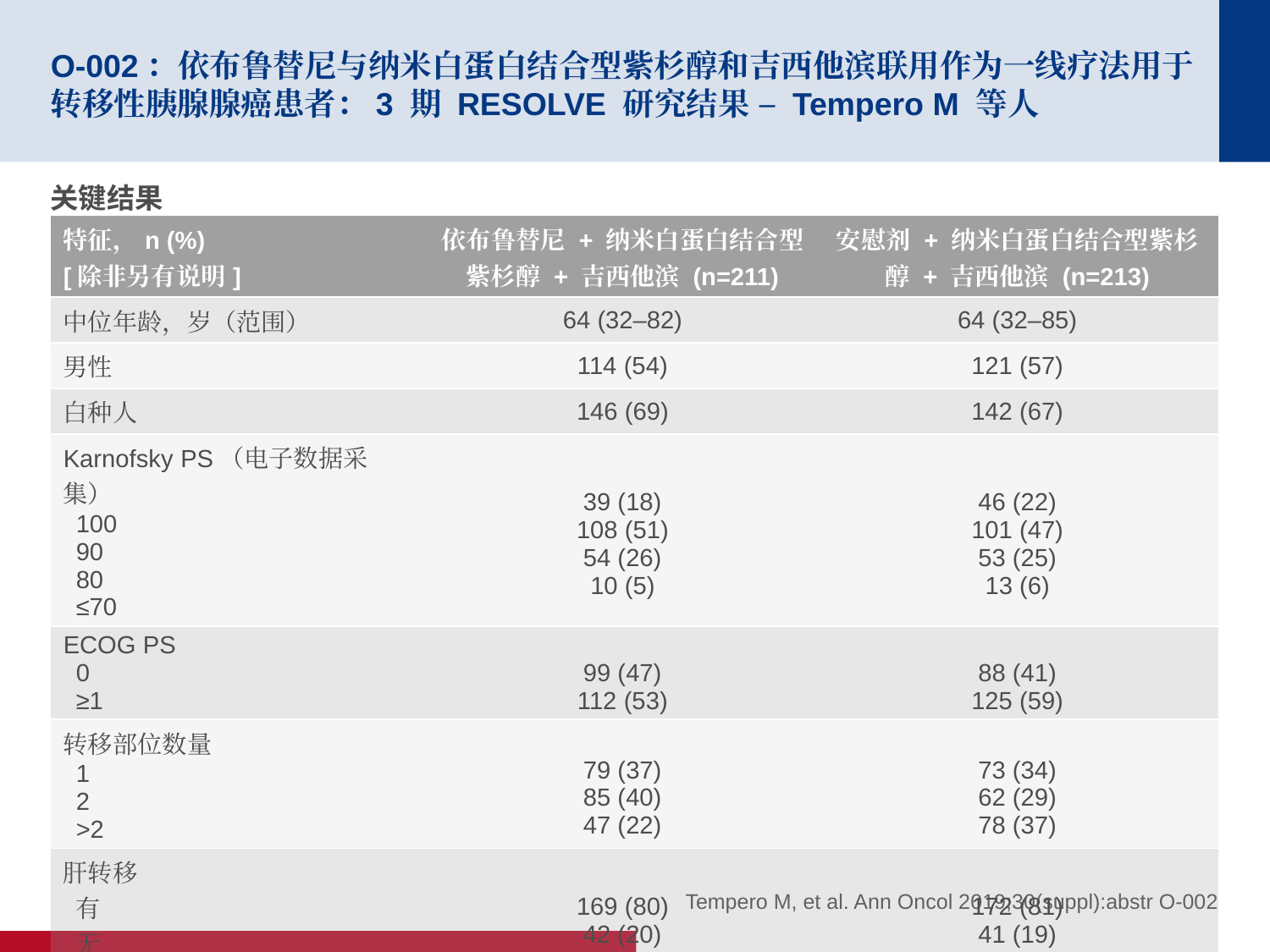

# O-002：依布鲁替尼与纳米白蛋白结合型紫杉醇和吉西他滨联用作为一线疗法用于转移性胰腺腺癌患者：3 期 RESOLVE 研究结果 – Tempero M 等人
关键结果

| 特征，n (%) [除非另有说明] | 依布鲁替尼 + 纳米白蛋白结合型紫杉醇 + 吉西他滨 (n=211) | 安慰剂 + 纳米白蛋白结合型紫杉醇 + 吉西他滨 (n=213) |
| --- | --- | --- |
| 中位年龄，岁（范围） | 64 (32–82) | 64 (32–85) |
| 男性 | 114 (54) | 121 (57) |
| 白种人 | 146 (69) | 142 (67) |
| Karnofsky PS（电子数据采集） 100 90 80 ≤70 | 39 (18) 108 (51) 54 (26) 10 (5) | 46 (22) 101 (47) 53 (25) 13 (6) |
| ECOG PS 0 ≥1 | 99 (47) 112 (53) | 88 (41) 125 (59) |
| 转移部位数量 1 2 >2 | 79 (37) 85 (40) 47 (22) | 73 (34) 62 (29) 78 (37) |
| 肝转移 有 无 | 169 (80) 42 (20) | 172 (81) 41 (19) |
Tempero M, et al. Ann Oncol 2019;30(suppl):abstr O-002